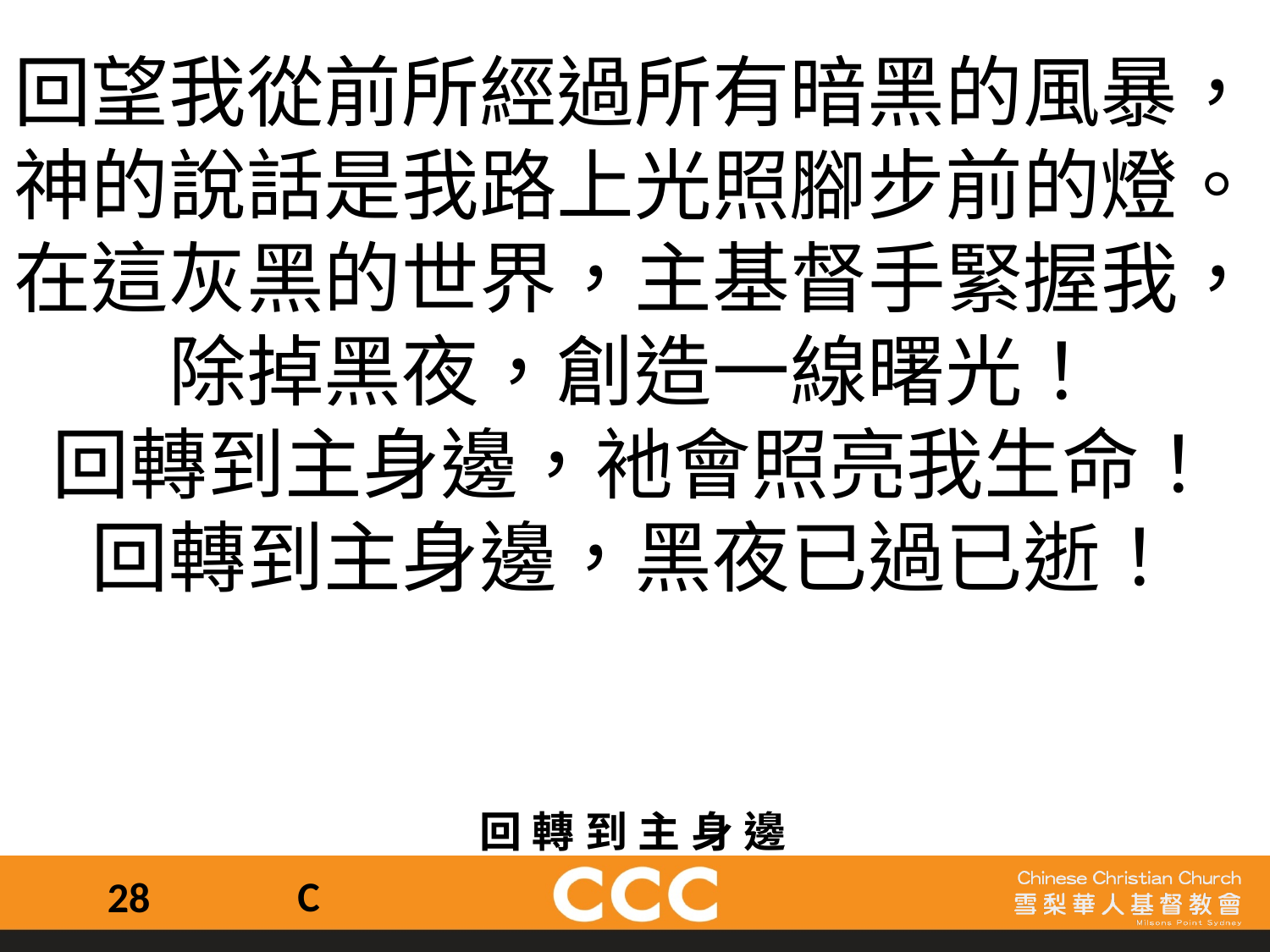

回望我從前所經過所有暗黑的風暴，
神的說話是我路上光照腳步前的燈。
在這灰黑的世界，主基督手緊握我，
除掉黑夜，創造一線曙光！
回轉到主身邊，衪會照亮我生命！
回轉到主身邊，黑夜已過已逝！
回轉到主身邊
28
C